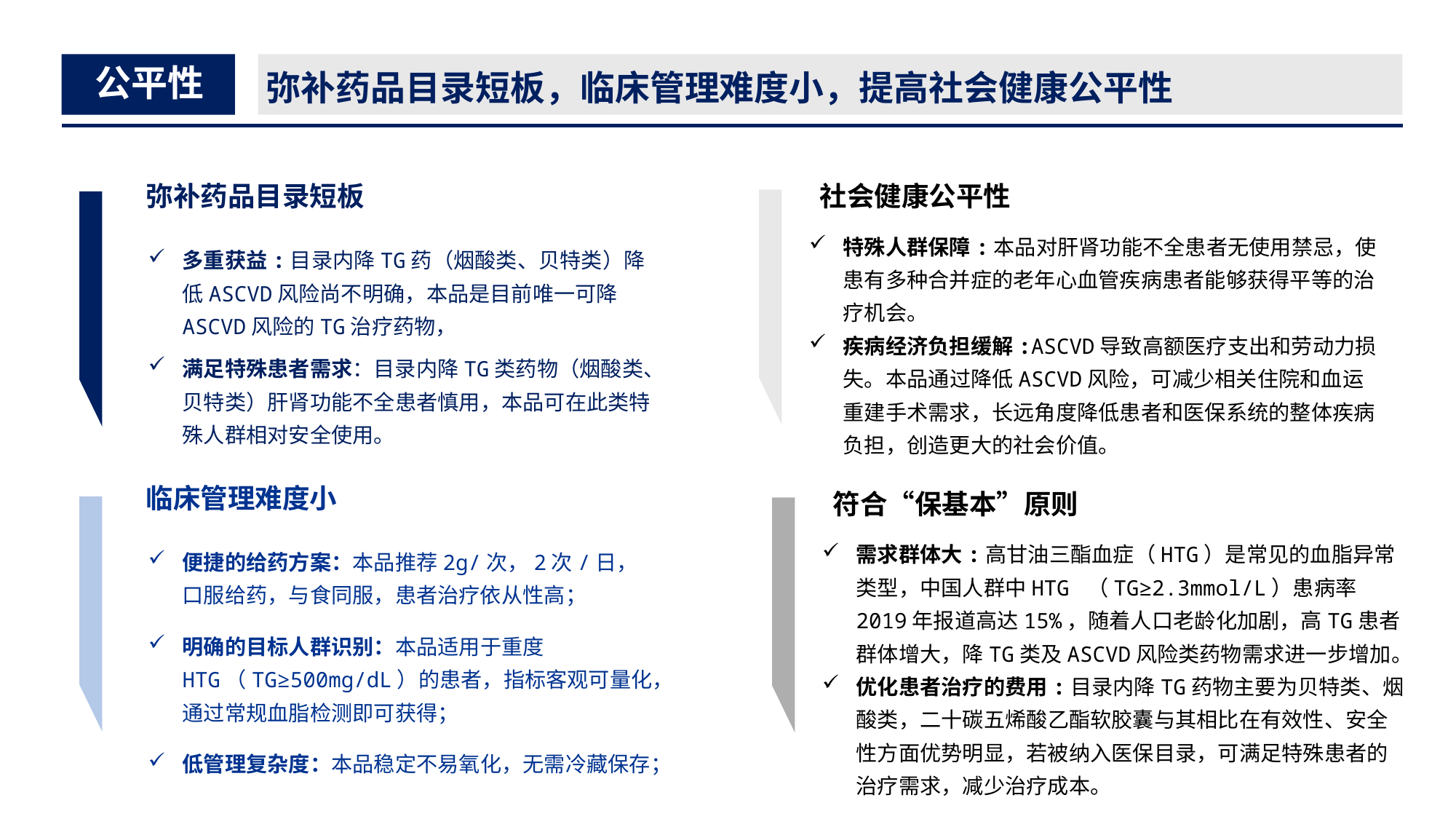

公平性
弥补药品目录短板，临床管理难度小，提高社会健康公平性
弥补药品目录短板

多重获益:目录内降TG药（烟酸类、贝特类）降低ASCVD风险尚不明确，本品是目前唯一可降ASCVD风险的TG治疗药物，
满足特殊患者需求：目录内降TG类药物（烟酸类、贝特类）肝肾功能不全患者慎用，本品可在此类特殊人群相对安全使用。
临床管理难度小
便捷的给药方案：本品推荐2g/次，2次/日，口服给药，与食同服，患者治疗依从性高；
明确的目标人群识别：本品适用于重度HTG（TG≥500mg/dL）的患者，指标客观可量化，通过常规血脂检测即可获得；
低管理复杂度：本品稳定不易氧化，无需冷藏保存；

社会健康公平性

特殊人群保障:本品对肝肾功能不全患者无使用禁忌，使患有多种合并症的老年心血管疾病患者能够获得平等的治疗机会。
疾病经济负担缓解:ASCVD导致高额医疗支出和劳动力损失。本品通过降低ASCVD风险，可减少相关住院和血运重建手术需求，长远角度降低患者和医保系统的整体疾病负担，创造更大的社会价值。
未满足的治疗需求
数据服务
符合“保基本”原则

需求群体大:高甘油三酯血症（HTG）是常见的血脂异常类型，中国人群中HTG （TG≥2.3mmol/L）患病率2019年报道高达15%，随着人口老龄化加剧，高TG患者群体增大，降TG类及ASCVD风险类药物需求进一步增加。
优化患者治疗的费用:目录内降TG药物主要为贝特类、烟酸类，二十碳五烯酸乙酯软胶囊与其相比在有效性、安全性方面优势明显，若被纳入医保目录，可满足特殊患者的治疗需求，减少治疗成本。